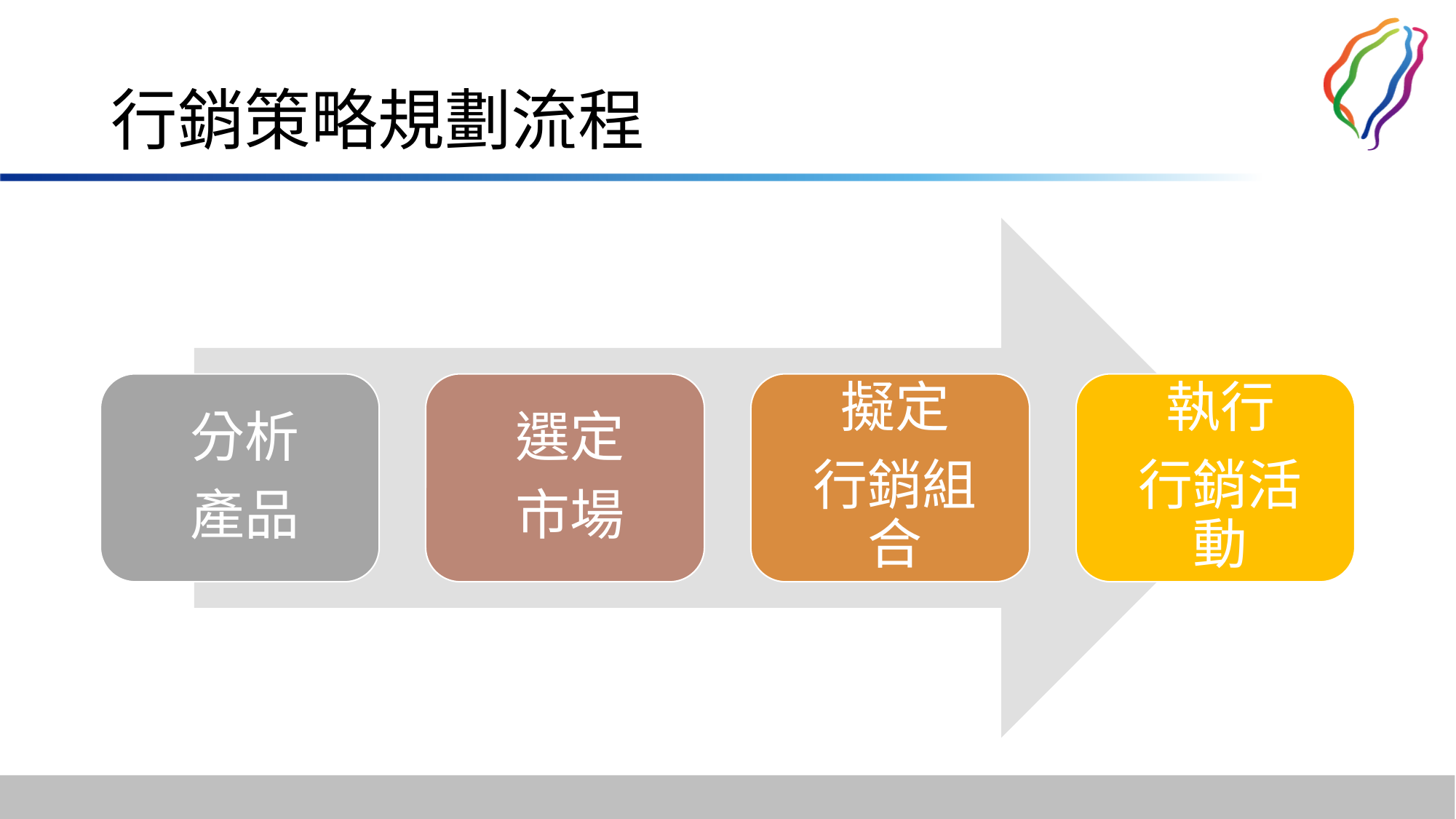

# 行銷策略規劃流程
分析
產品
選定
市場
擬定
行銷組合
執行
行銷活動